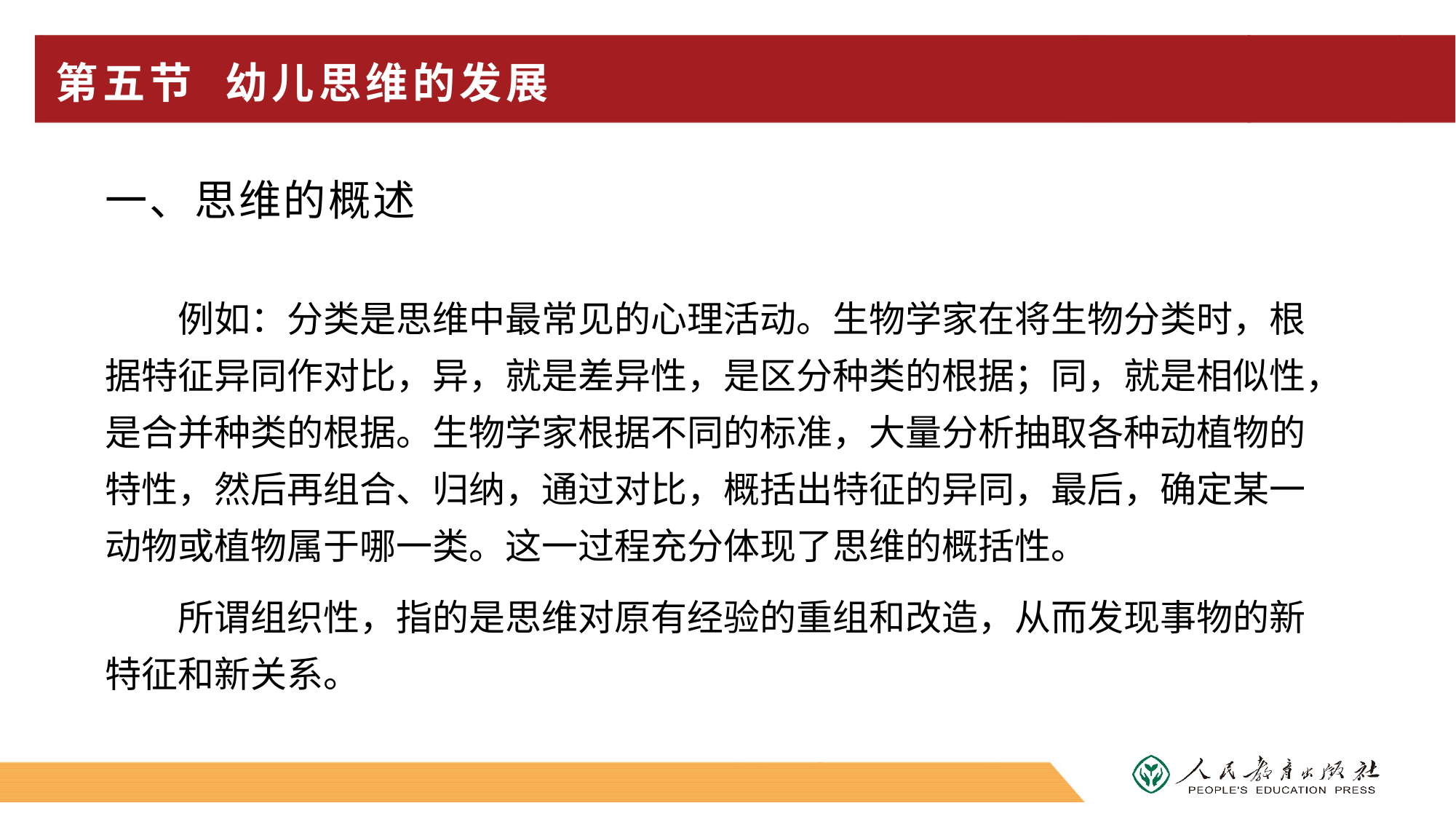

# 第五节  幼儿思维的发展
一、思维的概述
例如：分类是思维中最常见的心理活动。生物学家在将生物分类时，根据特征异同作对比，异，就是差异性，是区分种类的根据；同，就是相似性，是合并种类的根据。生物学家根据不同的标准，大量分析抽取各种动植物的特性，然后再组合、归纳，通过对比，概括出特征的异同，最后，确定某一动物或植物属于哪一类。这一过程充分体现了思维的概括性。
所谓组织性，指的是思维对原有经验的重组和改造，从而发现事物的新特征和新关系。